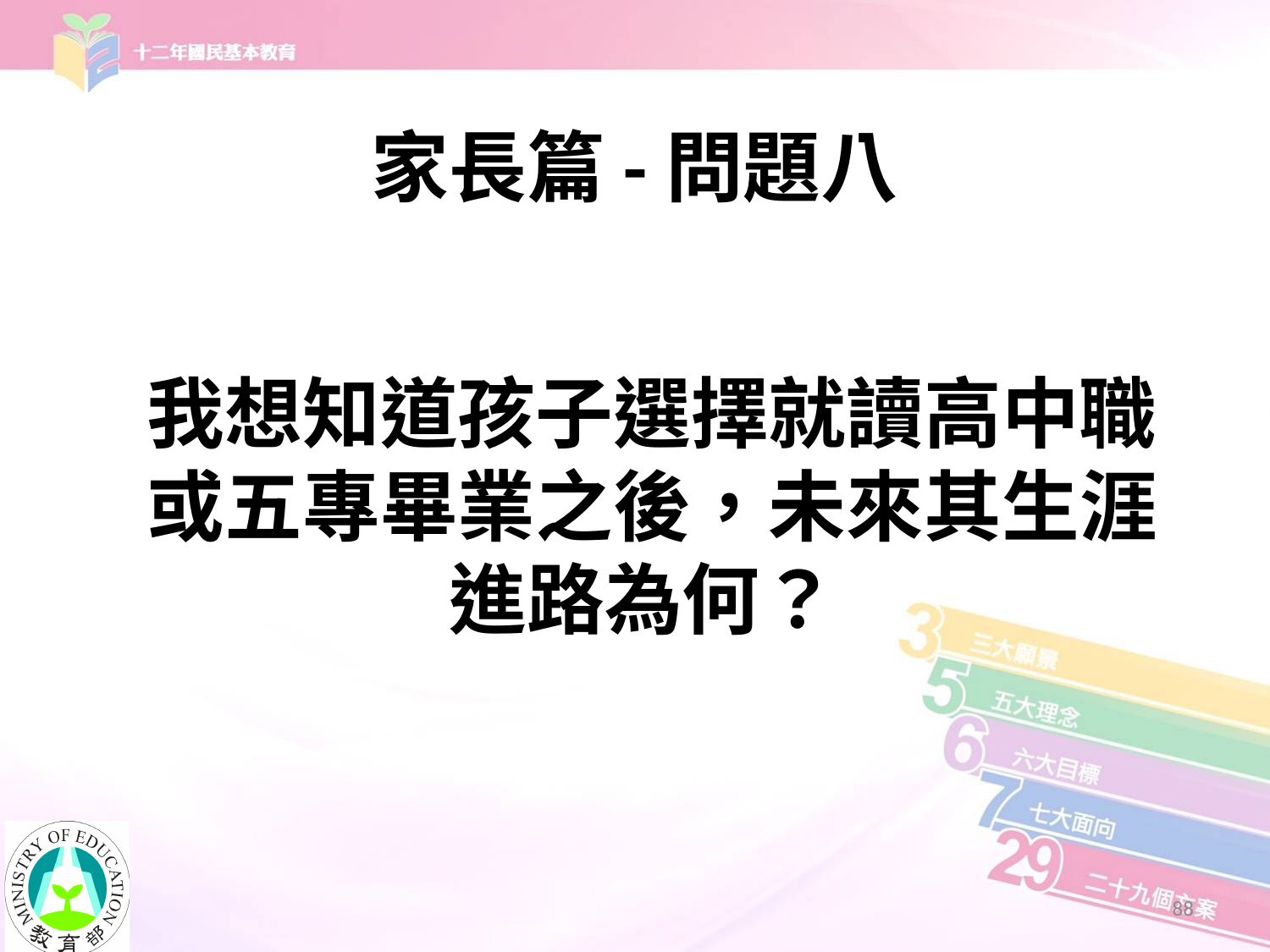

# 家長篇-問題八
	我想知道孩子選擇就讀高中職或五專畢業之後，未來其生涯進路為何？
88